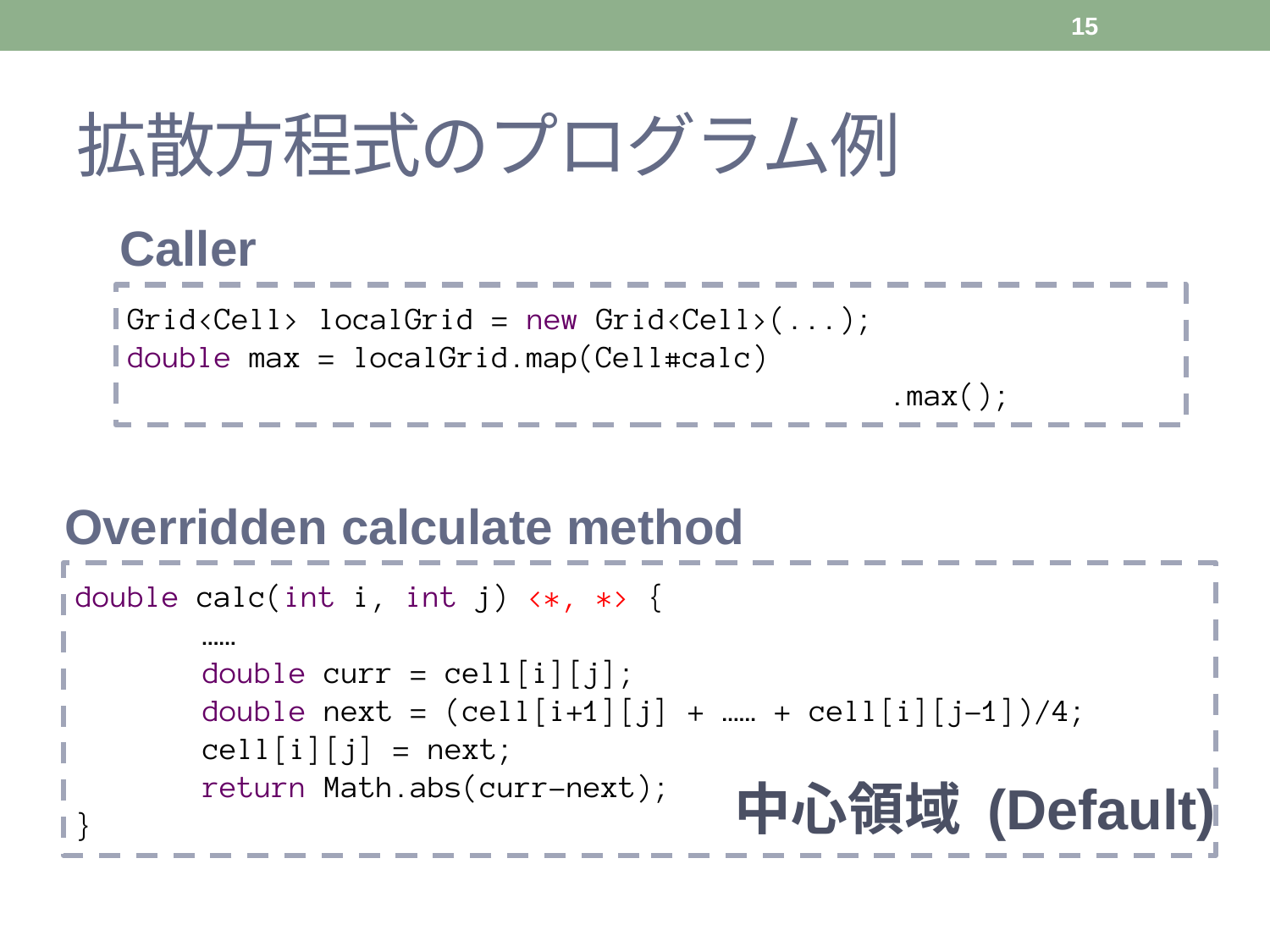

15
# 拡散方程式のプログラム例
Caller
Grid<Cell> localGrid = new Grid<Cell>(...);
double max = localGrid.map(Cell#calc)
						.max();
Overridden calculate method
double calc(int i, int j) <*, *> {
	……
	double curr = cell[i][j];
	double next = (cell[i+1][j] + …… + cell[i][j-1])/4;
	cell[i][j] = next;
	return Math.abs(curr-next);
}
中心領域 (Default)